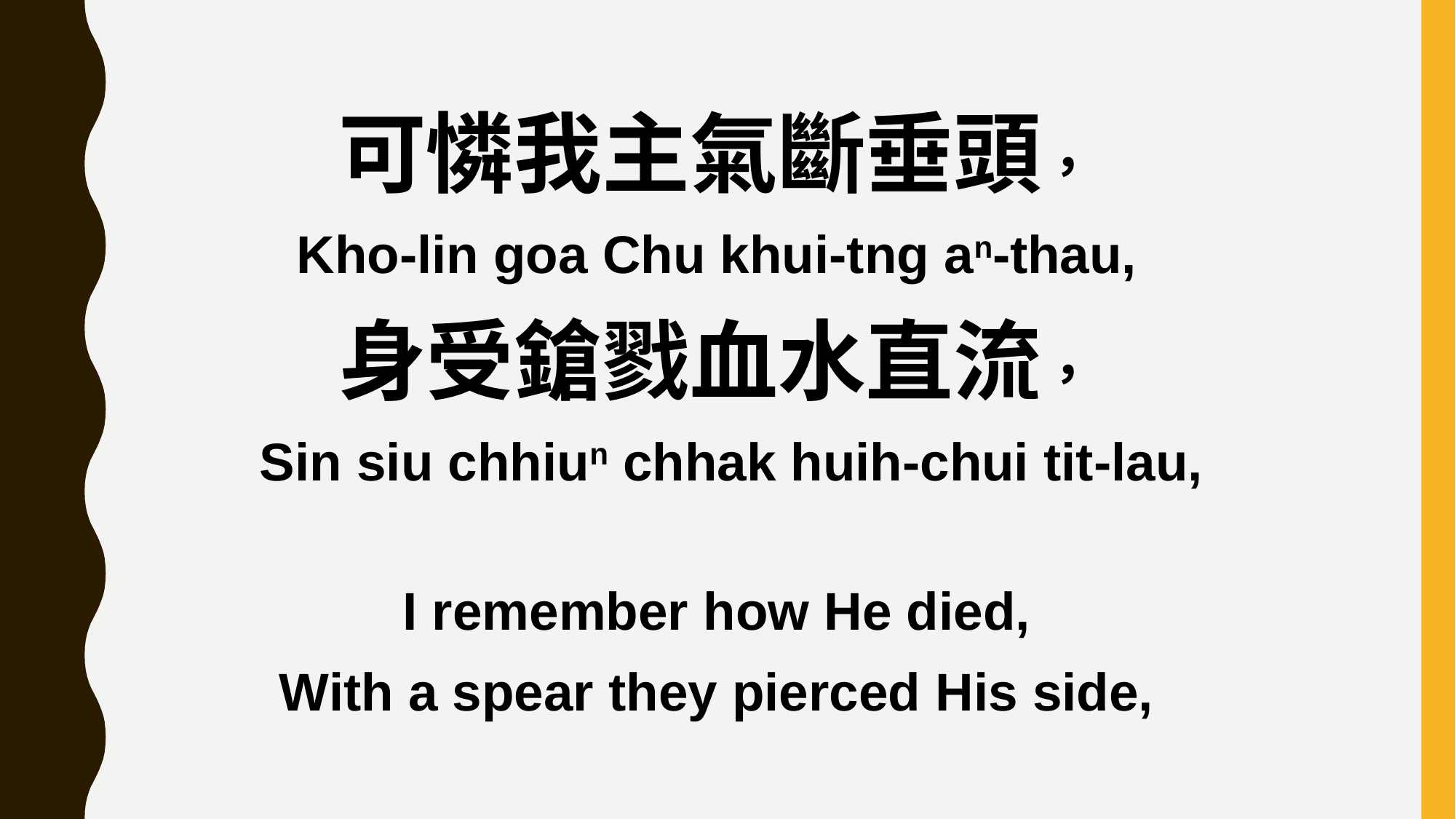

可憐我主氣斷垂頭，
Kho-lin goa Chu khui-tng an-thau,
身受鎗戮血水直流，
  Sin siu chhiun chhak huih-chui tit-lau,

I remember how He died,
With a spear they pierced His side,